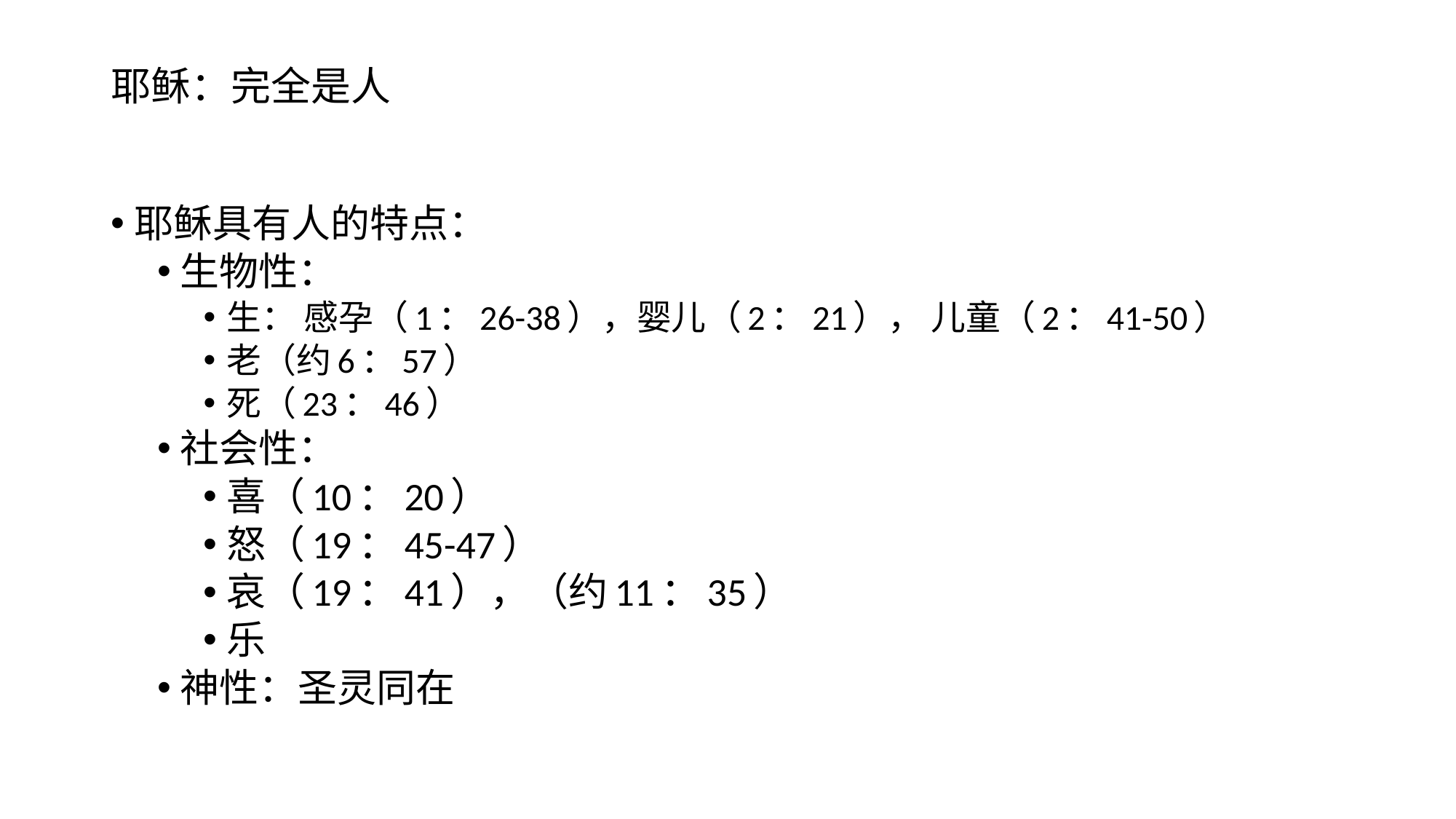

# 耶稣：完全是人
耶稣具有人的特点：
生物性：
生： 感孕（1：26-38），婴儿（2：21）， 儿童（2：41-50）
老（约6：57）
死（23：46）
社会性：
喜（10：20）
怒（19：45-47）
哀（19：41），（约11：35）
乐
神性：圣灵同在